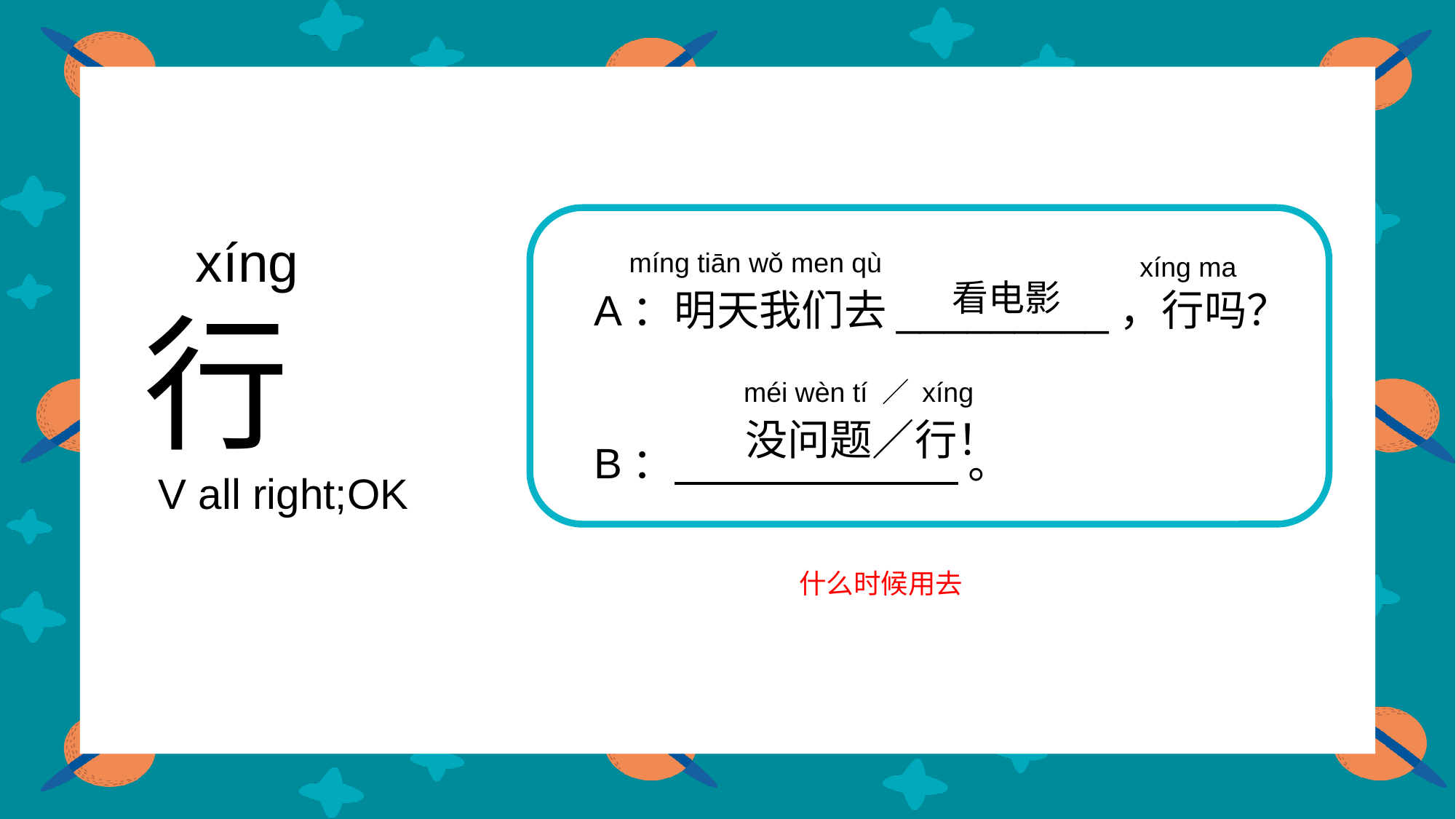

xíng
míng tiān wǒ men qù
xíng ma
看电影
A：明天我们去_________，行吗？

B：                               。
         行
                             V all right;OK

méi wèn tí ／ xíng
没问题／行！
什么时候用去